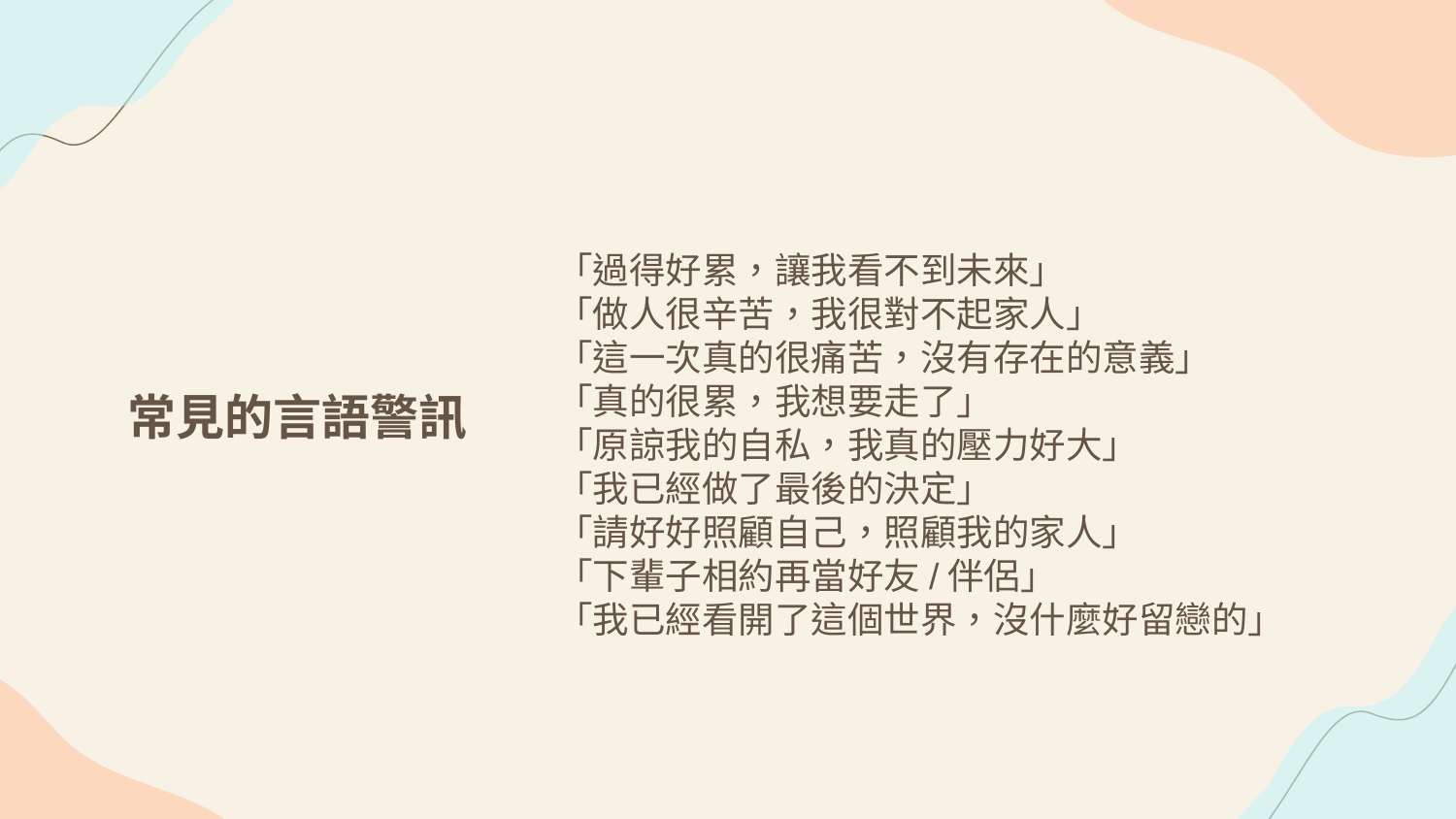

「過得好累，讓我看不到未來」
「做人很辛苦，我很對不起家人」
「這一次真的很痛苦，沒有存在的意義」
「真的很累，我想要走了」
「原諒我的自私，我真的壓力好大」
「我已經做了最後的決定」
「請好好照顧自己，照顧我的家人」
「下輩子相約再當好友/伴侶」
「我已經看開了這個世界，沒什麼好留戀的」

# 常見的言語警訊